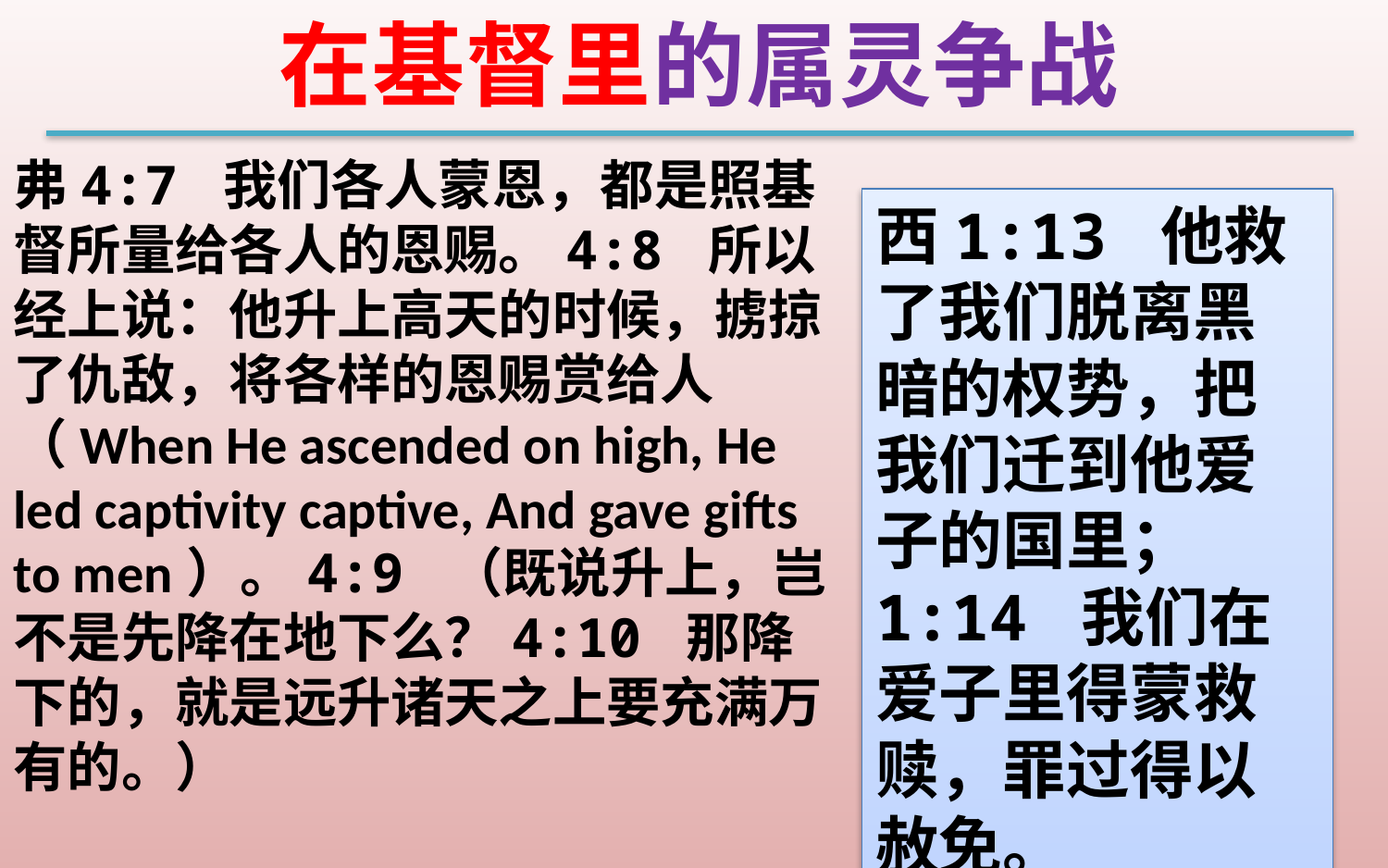

在基督里的属灵争战
弗4:7 我们各人蒙恩，都是照基督所量给各人的恩赐。4:8 所以经上说：他升上高天的时候，掳掠了仇敌，将各样的恩赐赏给人（When He ascended on high, He led captivity captive, And gave gifts to men）。4:9 （既说升上，岂不是先降在地下么？4:10 那降下的，就是远升诸天之上要充满万有的。）
西1:13 他救了我们脱离黑暗的权势，把我们迁到他爱子的国里；1:14 我们在爱子里得蒙救赎，罪过得以赦免。